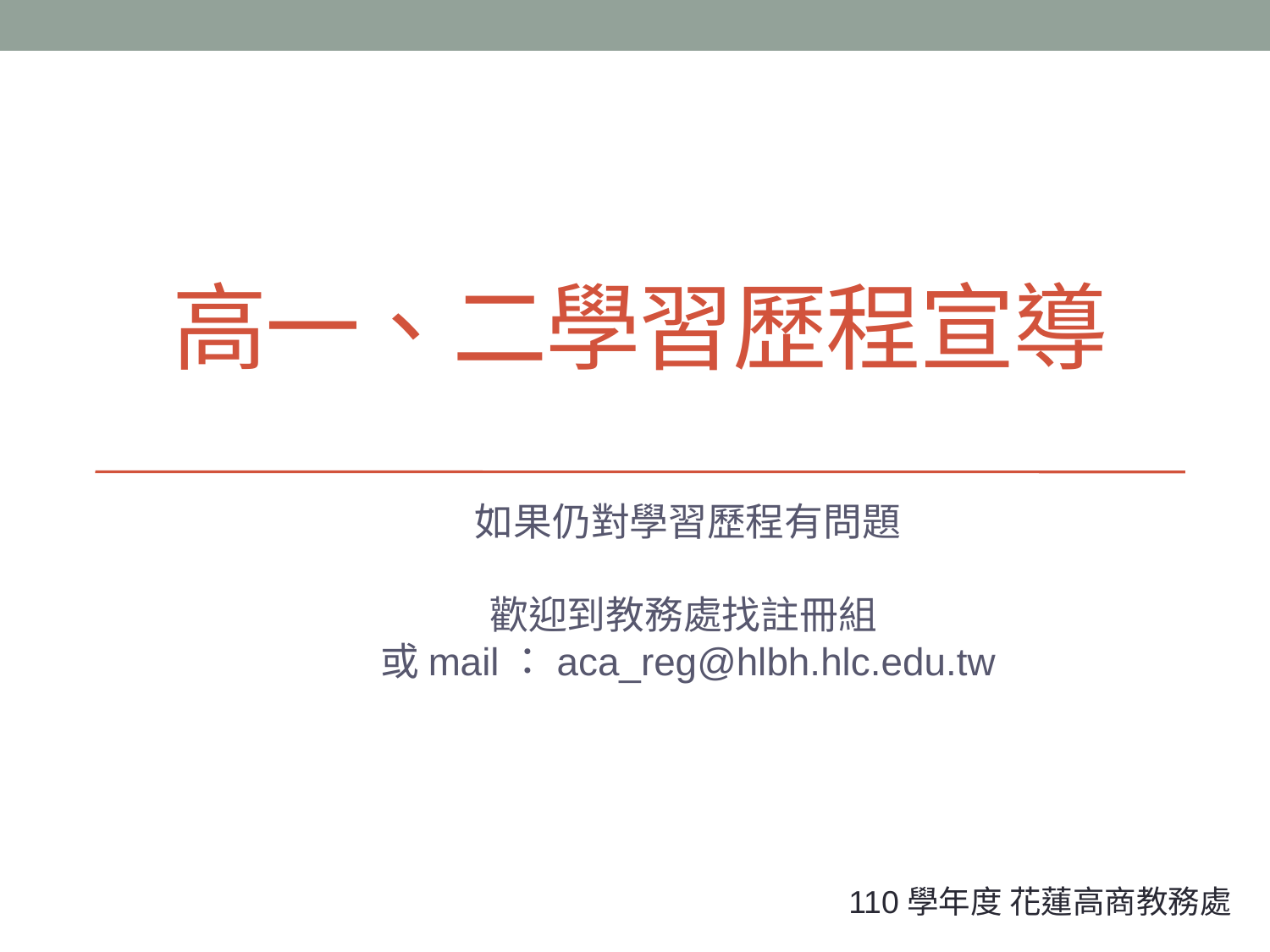

# 高一、二學習歷程宣導
如果仍對學習歷程有問題

歡迎到教務處找註冊組
或mail：aca_reg@hlbh.hlc.edu.tw
110學年度 花蓮高商教務處